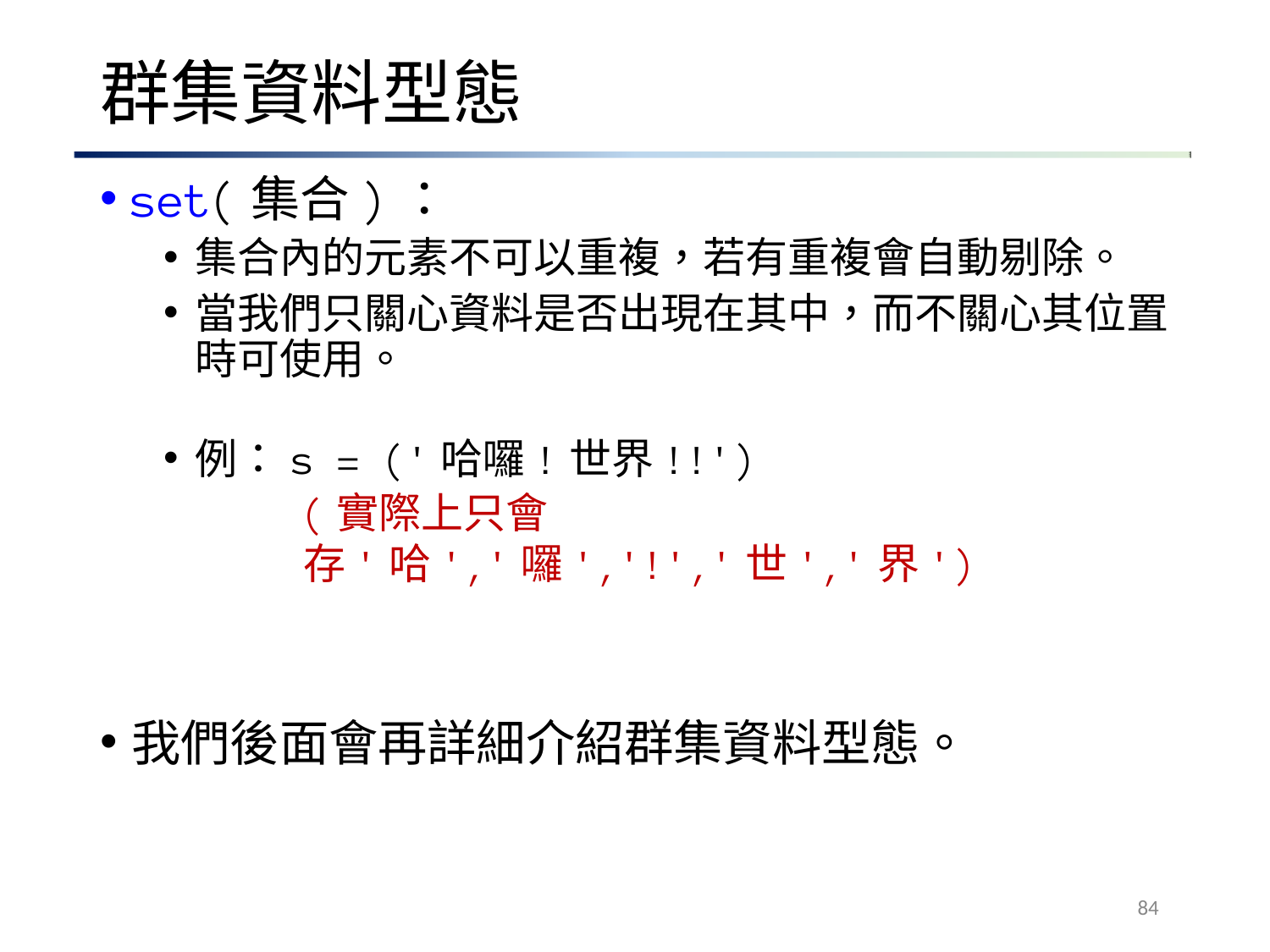

# 群集資料型態
set(集合)：
集合內的元素不可以重複，若有重複會自動剔除。
當我們只關心資料是否出現在其中，而不關心其位置 時可使用。

例：	s = ('哈囉!世界!!')
(實際上只會存'哈','囉','!','世','界')

我們後面會再詳細介紹群集資料型態。
84